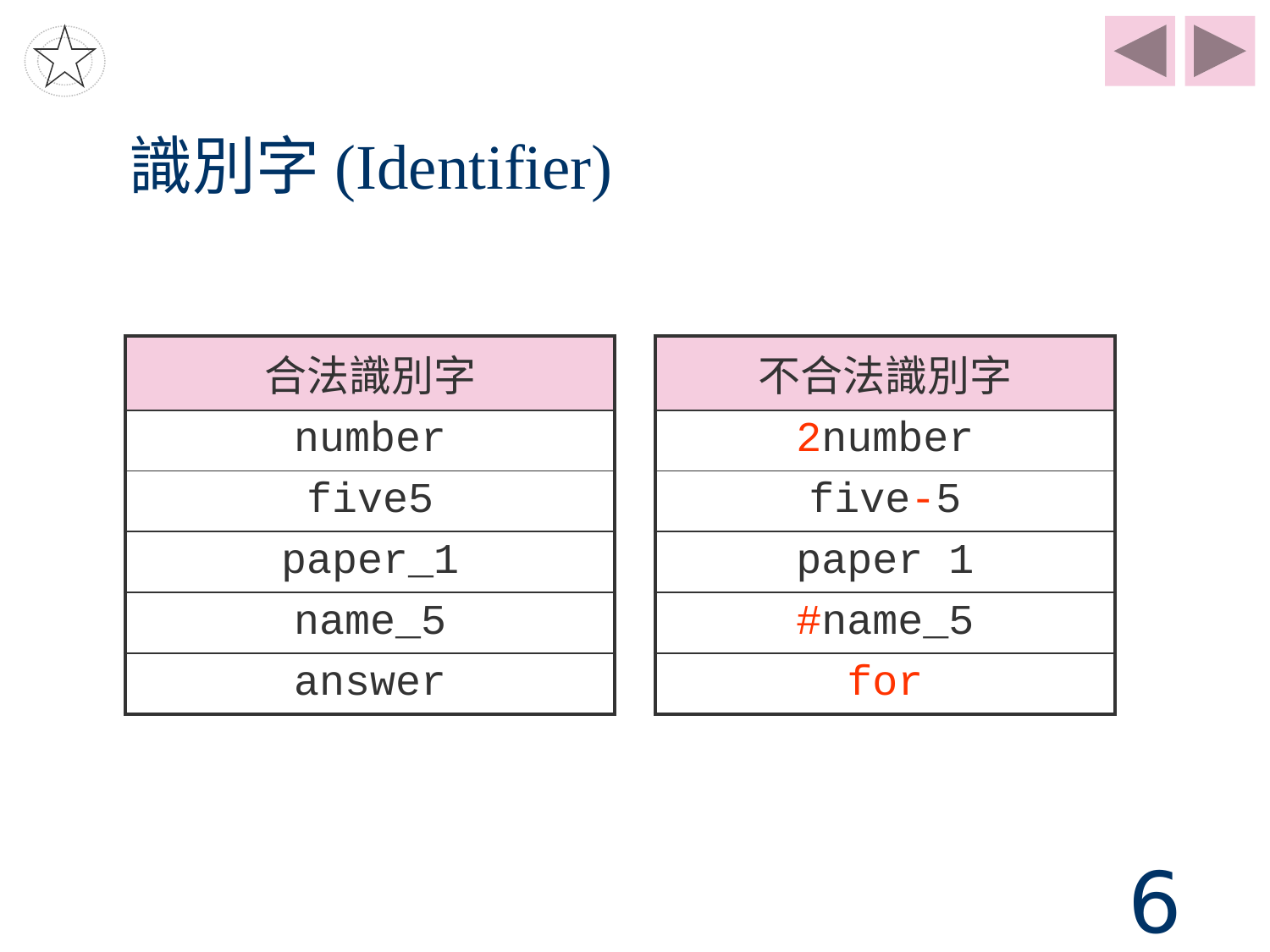

# 識別字(Identifier)
| 合法識別字 |
| --- |
| number |
| five5 |
| paper\_1 |
| name\_5 |
| answer |
| 不合法識別字 |
| --- |
| 2number |
| five-5 |
| paper 1 |
| #name\_5 |
| for |
6